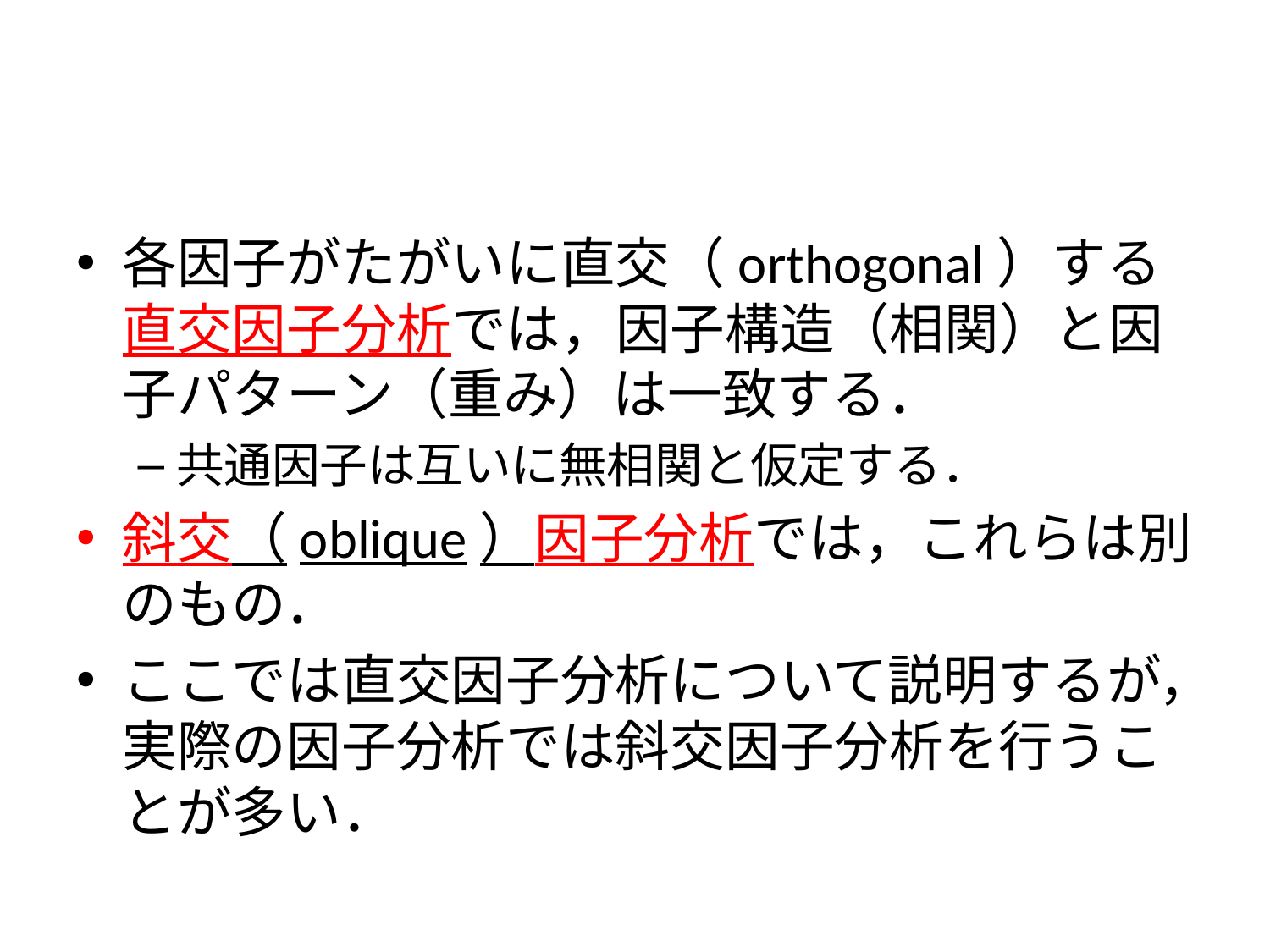

#
各因子がたがいに直交（orthogonal）する直交因子分析では，因子構造（相関）と因子パターン（重み）は一致する．
共通因子は互いに無相関と仮定する．
斜交（oblique）因子分析では，これらは別のもの．
ここでは直交因子分析について説明するが，実際の因子分析では斜交因子分析を行うことが多い．